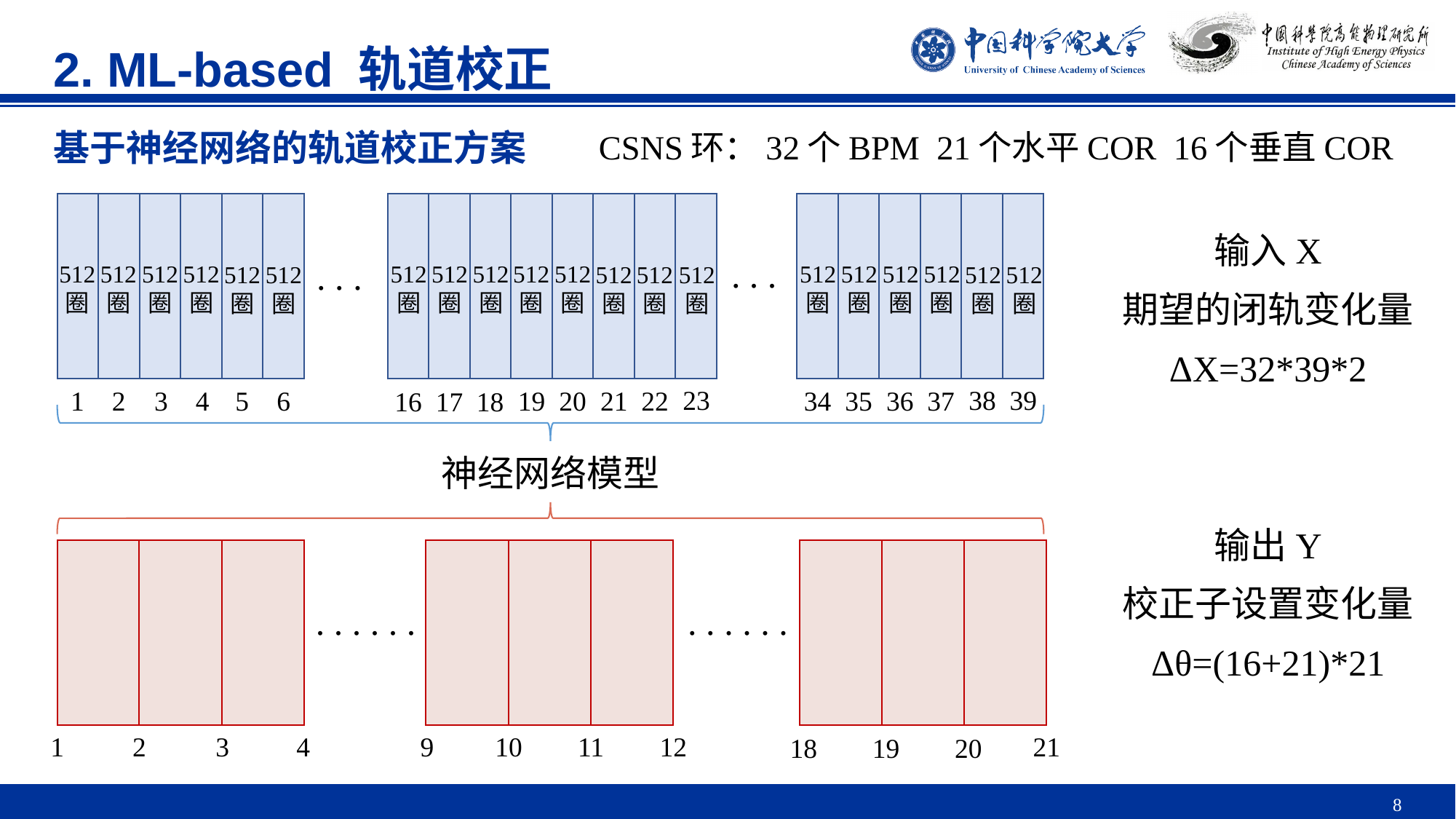

2. ML-based 轨道校正

基于神经网络的轨道校正方案
CSNS环：32个BPM  21个水平COR  16个垂直COR

输入X
期望的闭轨变化量
ΔX=32*39*2

输出Y
校正子设置变化量
Δθ=(16+21)*21
. . .
. . .
512
圈
512
圈
512
圈
512
圈
512
圈
512
圈
512
圈
512
圈
512
圈
512
圈
512
圈
512
圈
512
圈
512
圈
512
圈
512
圈
512
圈
512
圈
512
圈
512
圈
39
23
38
4
6
2
22
37
21
36
20
35
3
5
19
34
1
18
16
17
神经网络模型

. . . . . .
. . . . . .
1
2
3
4
9
10
11
12
21
18
19
20

8